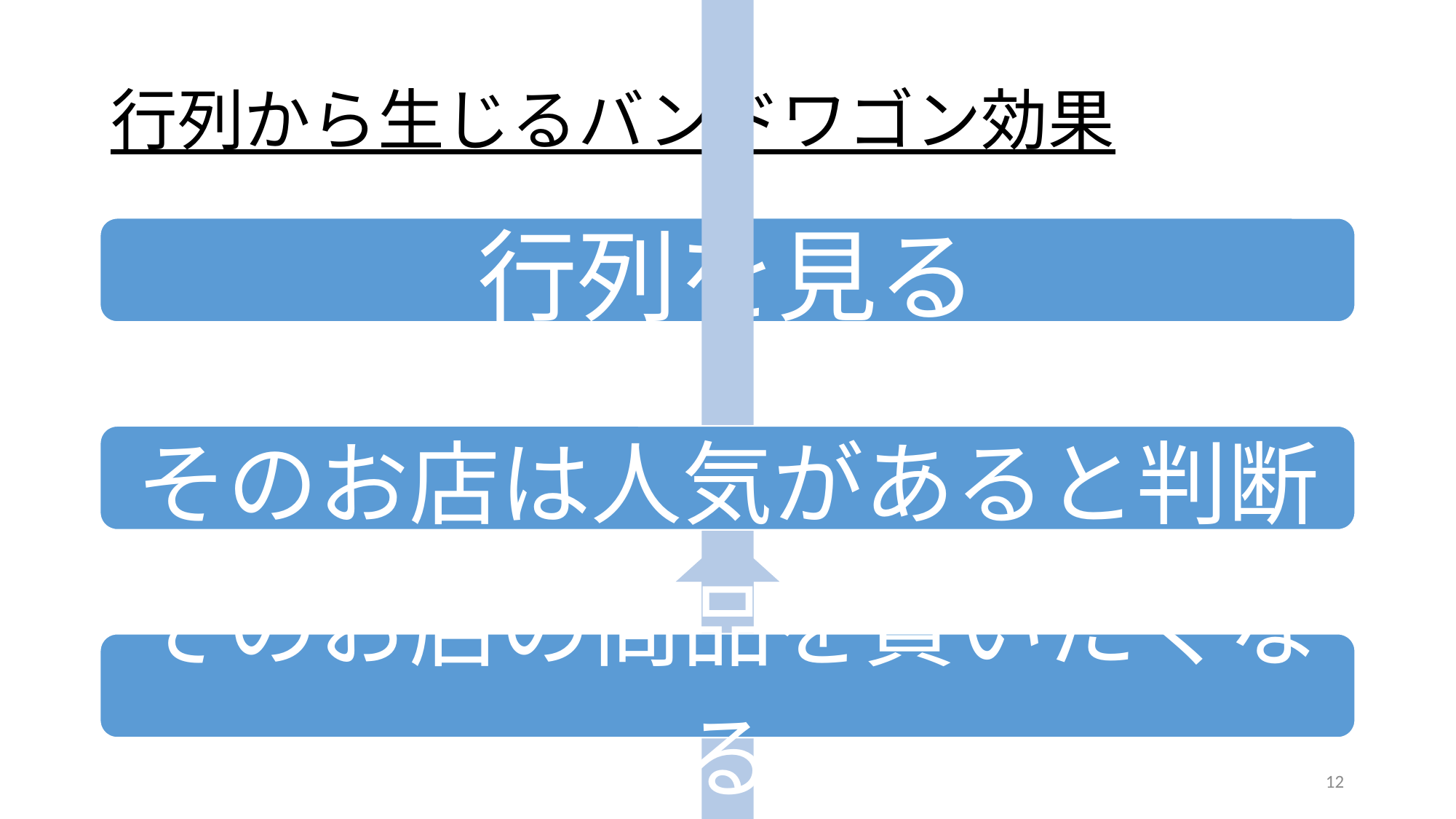

# 行列から生じるバンドワゴン効果
行列を見る
そのお店は人気があると判断
そのお店の商品を買いたくなる
12